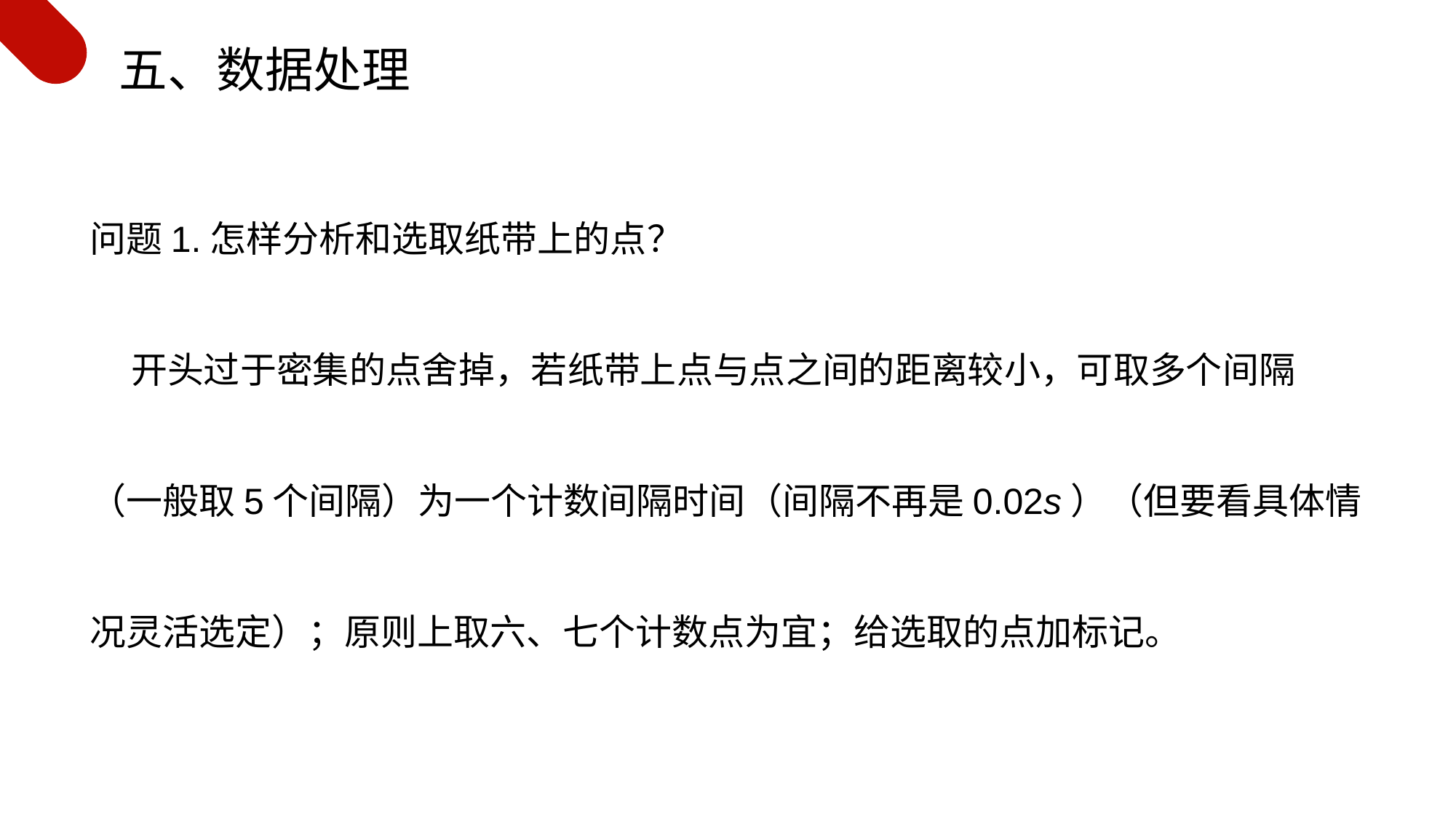

五、数据处理
问题1.怎样分析和选取纸带上的点？
    开头过于密集的点舍掉，若纸带上点与点之间的距离较小，可取多个间隔（一般取5个间隔）为一个计数间隔时间（间隔不再是0.02s）（但要看具体情况灵活选定）；原则上取六、七个计数点为宜；给选取的点加标记。